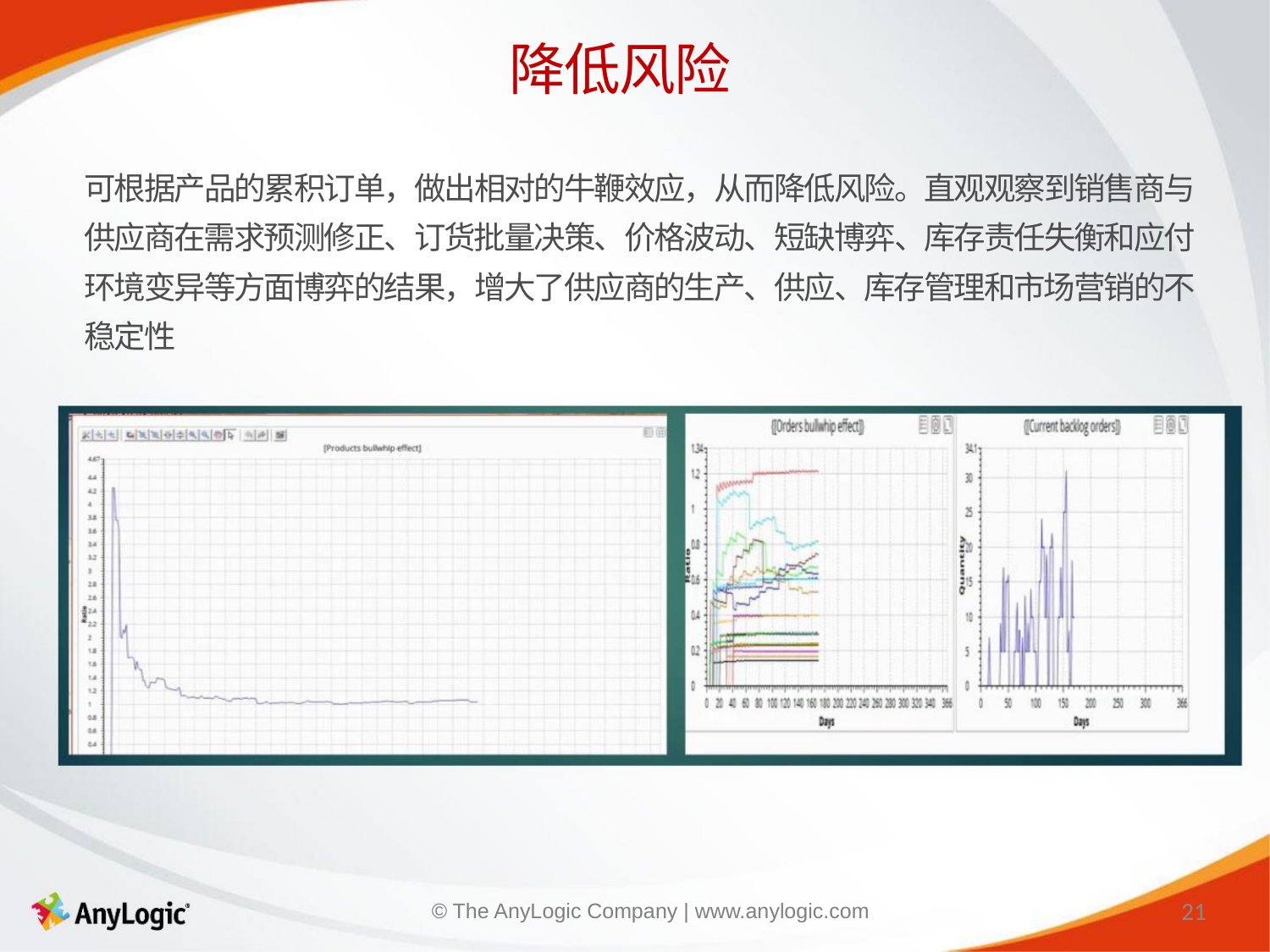

降低风险
可根据产品的累积订单，做出相对的牛鞭效应，从而降低风险。直观观察到销售商与
供应商在需求预测修正、订货批量决策、价格波动、短缺博弈、库存责任失衡和应付
环境变异等方面博弈的结果，增大了供应商的生产、供应、库存管理和市场营销的不
稳定性
21
© The AnyLogic Company | www.anylogic.com